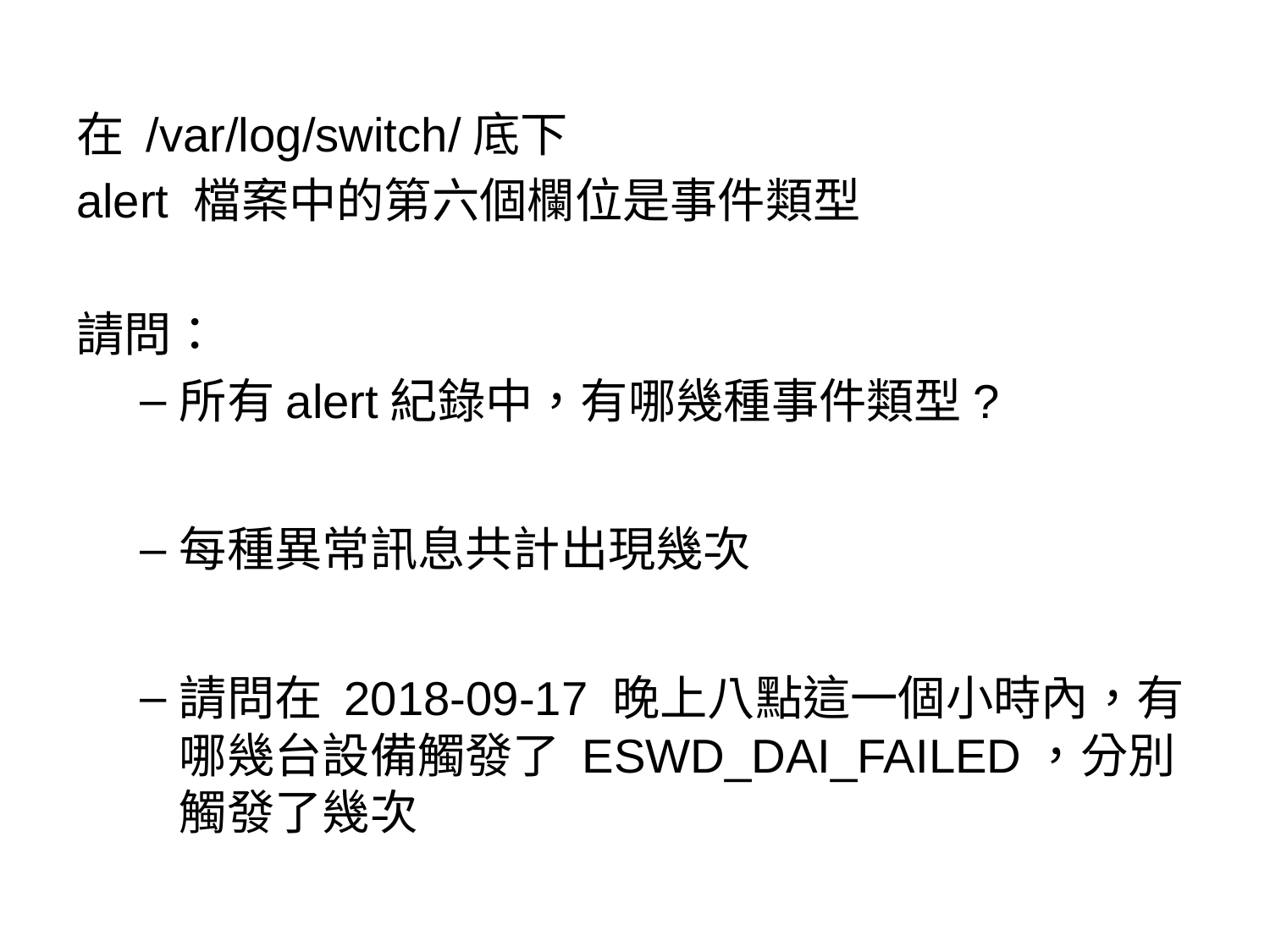

在 /var/log/switch/底下
alert 檔案中的第六個欄位是事件類型

請問：
所有alert紀錄中，有哪幾種事件類型?

每種異常訊息共計出現幾次

請問在 2018-09-17 晚上八點這一個小時內，有哪幾台設備觸發了 ESWD_DAI_FAILED，分別觸發了幾次